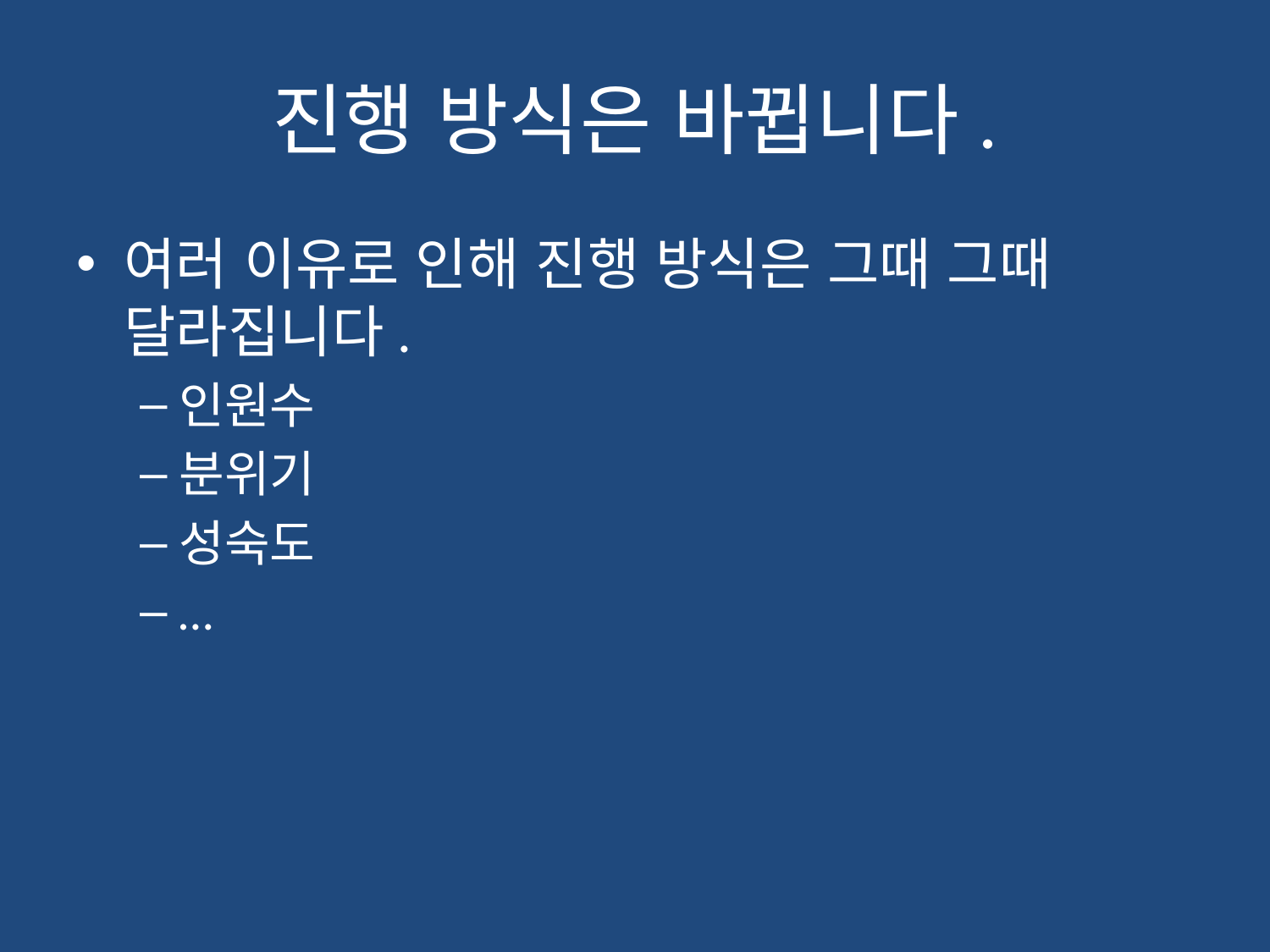

# 진행 방식은 바뀝니다.
여러 이유로 인해 진행 방식은 그때 그때 달라집니다.
인원수
분위기
성숙도
…